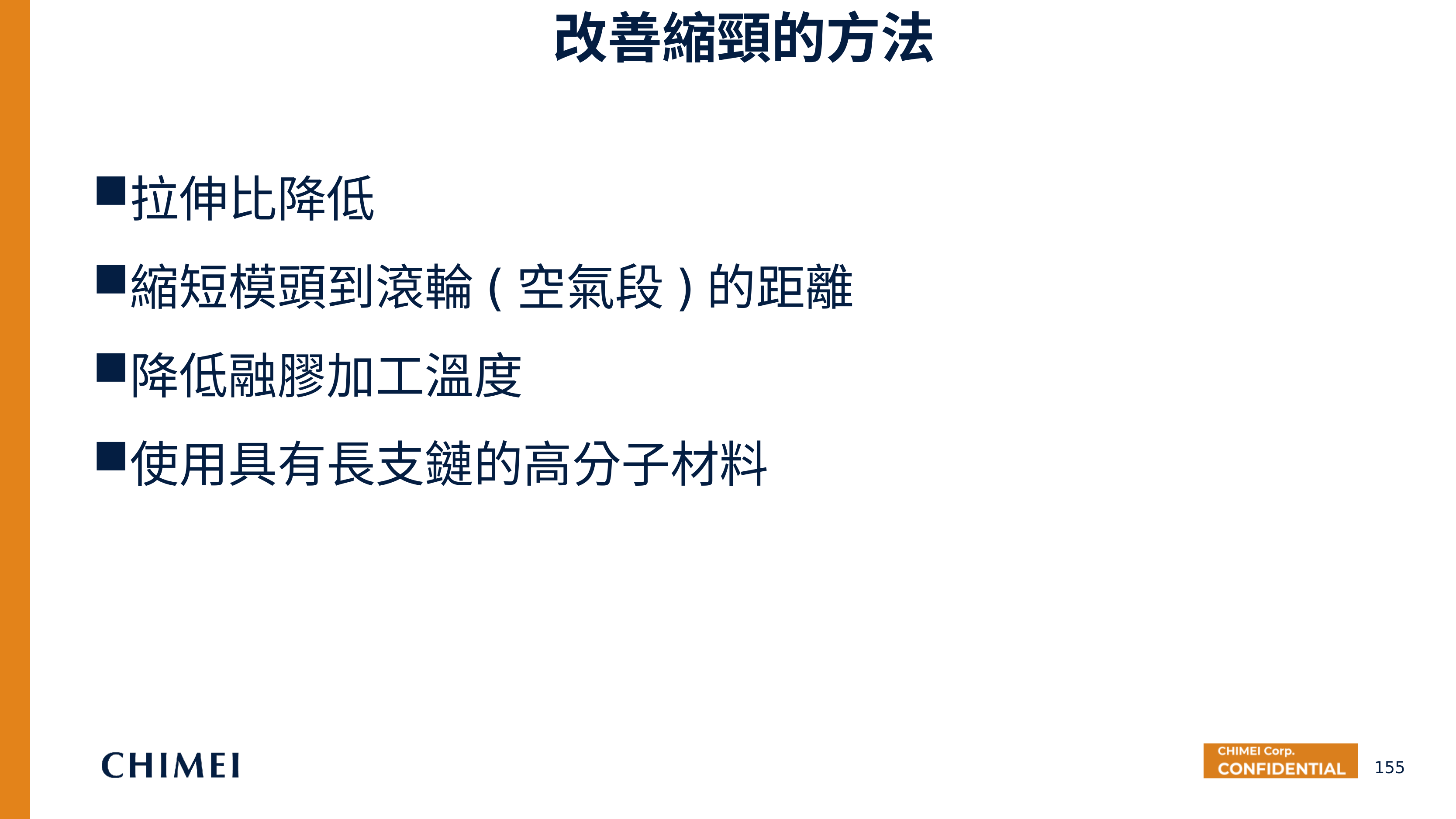

改善縮頸的方法
拉伸比降低
縮短模頭到滾輪(空氣段)的距離
降低融膠加工溫度
使用具有長支鏈的高分子材料
155